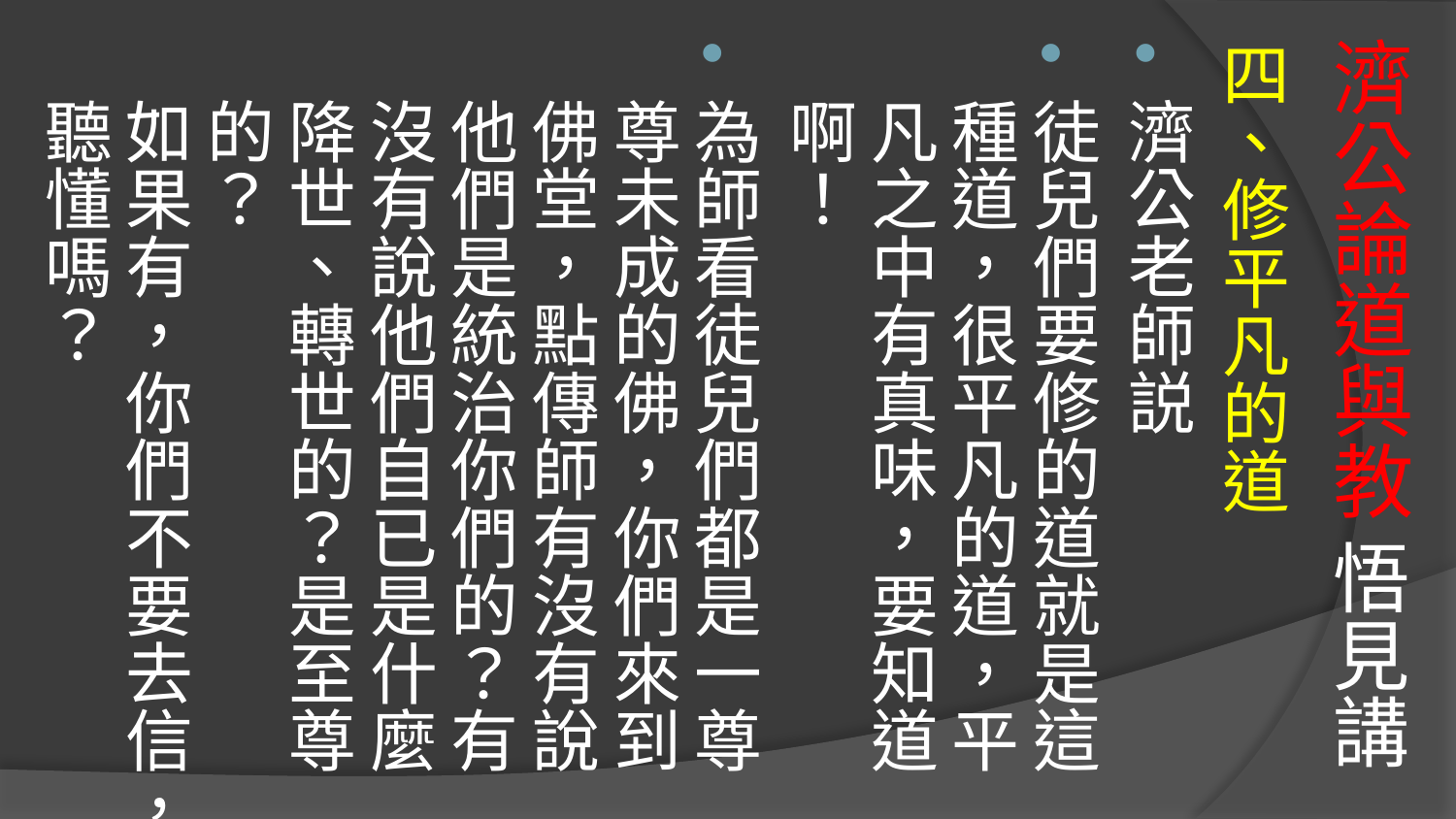

# 濟公論道與教 悟見講
四、修平凡的道
濟公老師説
徒兒們要修的道就是這種道，很平凡的道，平凡之中有真味，要知道啊！
為師看徒兒們都是一尊尊未成的佛，你們來到佛堂，點傳師有沒有說他們是統治你們的？有沒有說他們自已是什麼降世、轉世的？是至尊的？
如果有，你們不要去信，聽懂嗎？